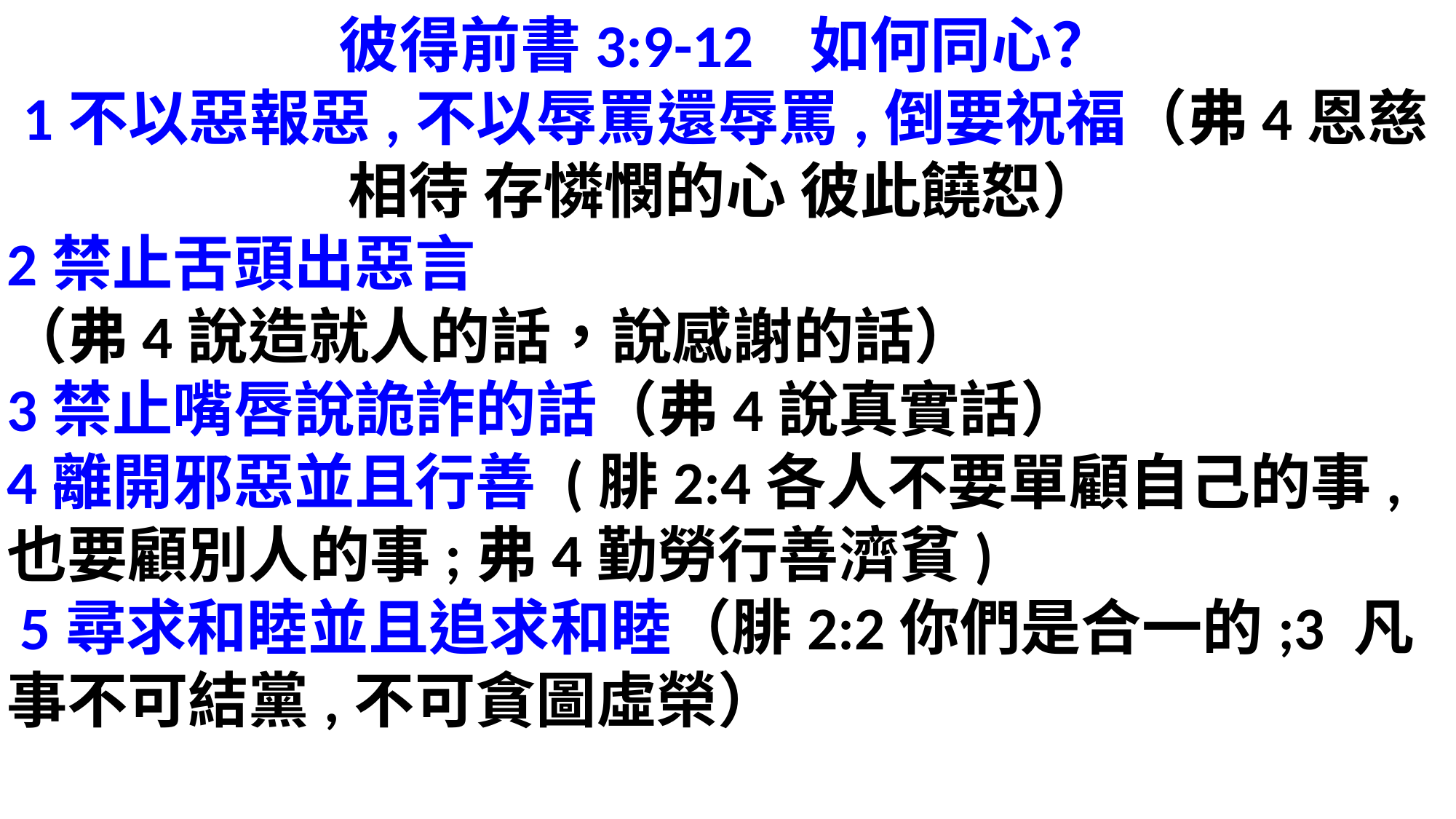

彼得前書3:9-12   如何同心？
1不以惡報惡,不以辱罵還辱罵,倒要祝福（弗4恩慈相待 存憐憫的心 彼此饒恕）
2禁止舌頭出惡言
（弗4說造就人的話，說感謝的話）
3禁止嘴唇說詭詐的話（弗4說真實話）
4離開邪惡並且行善 (腓2:4各人不要單顧自己的事,也要顧別人的事;弗4勤勞行善濟貧)
 5尋求和睦並且追求和睦（腓2:2你們是合一的;3 凡事不可結黨,不可貪圖虛榮）